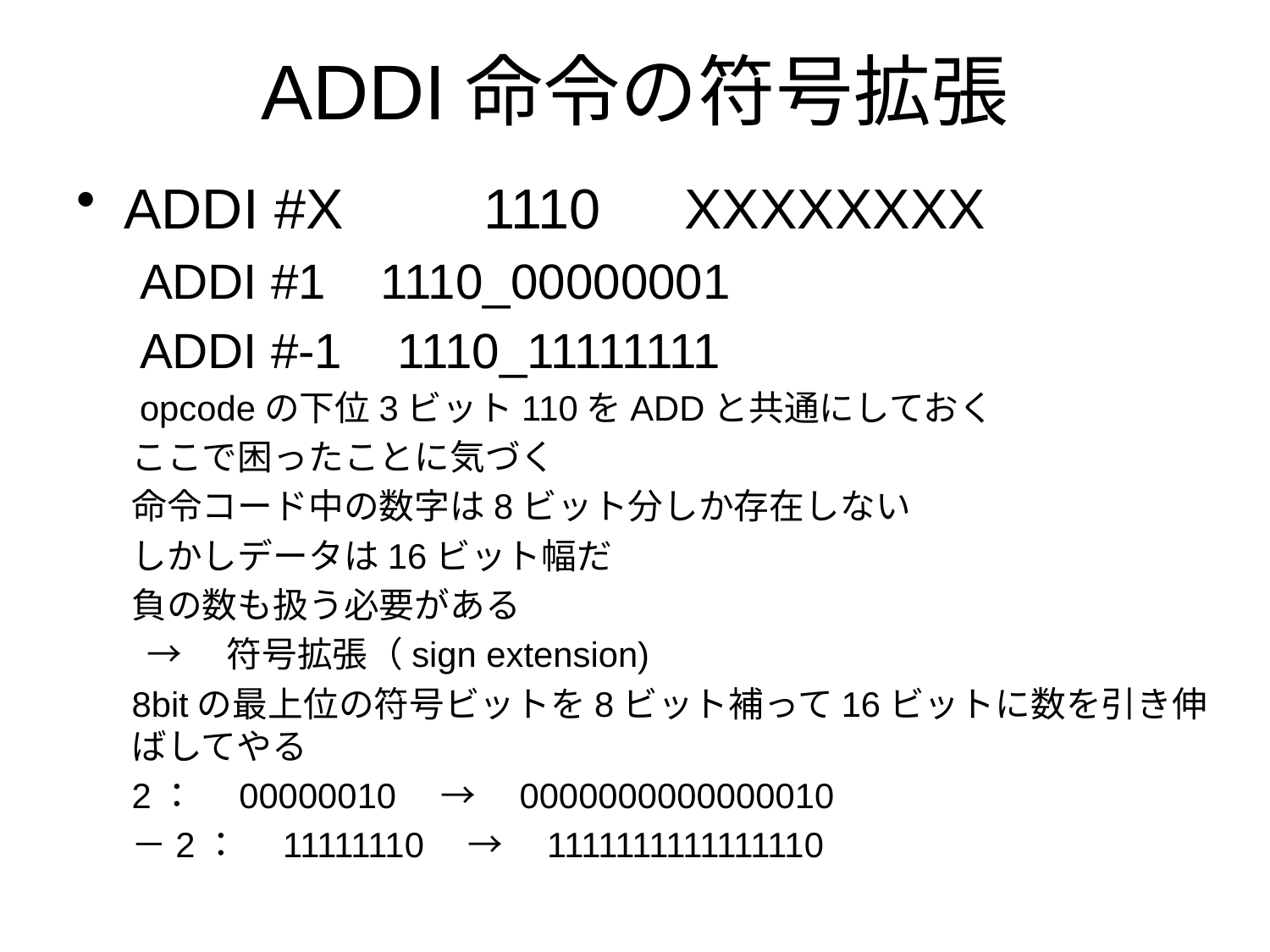

# ADDI命令の符号拡張
ADDI #X　　1110　XXXXXXXX
ADDI #1    1110_00000001
ADDI #-1    1110_11111111
opcodeの下位3ビット110をADDと共通にしておく
ここで困ったことに気づく
命令コード中の数字は8ビット分しか存在しない
しかしデータは16ビット幅だ
負の数も扱う必要がある
  →　符号拡張（sign extension)
8bitの最上位の符号ビットを8ビット補って16ビットに数を引き伸ばしてやる
2：　00000010　→　0000000000000010
－2：　11111110　→　1111111111111110